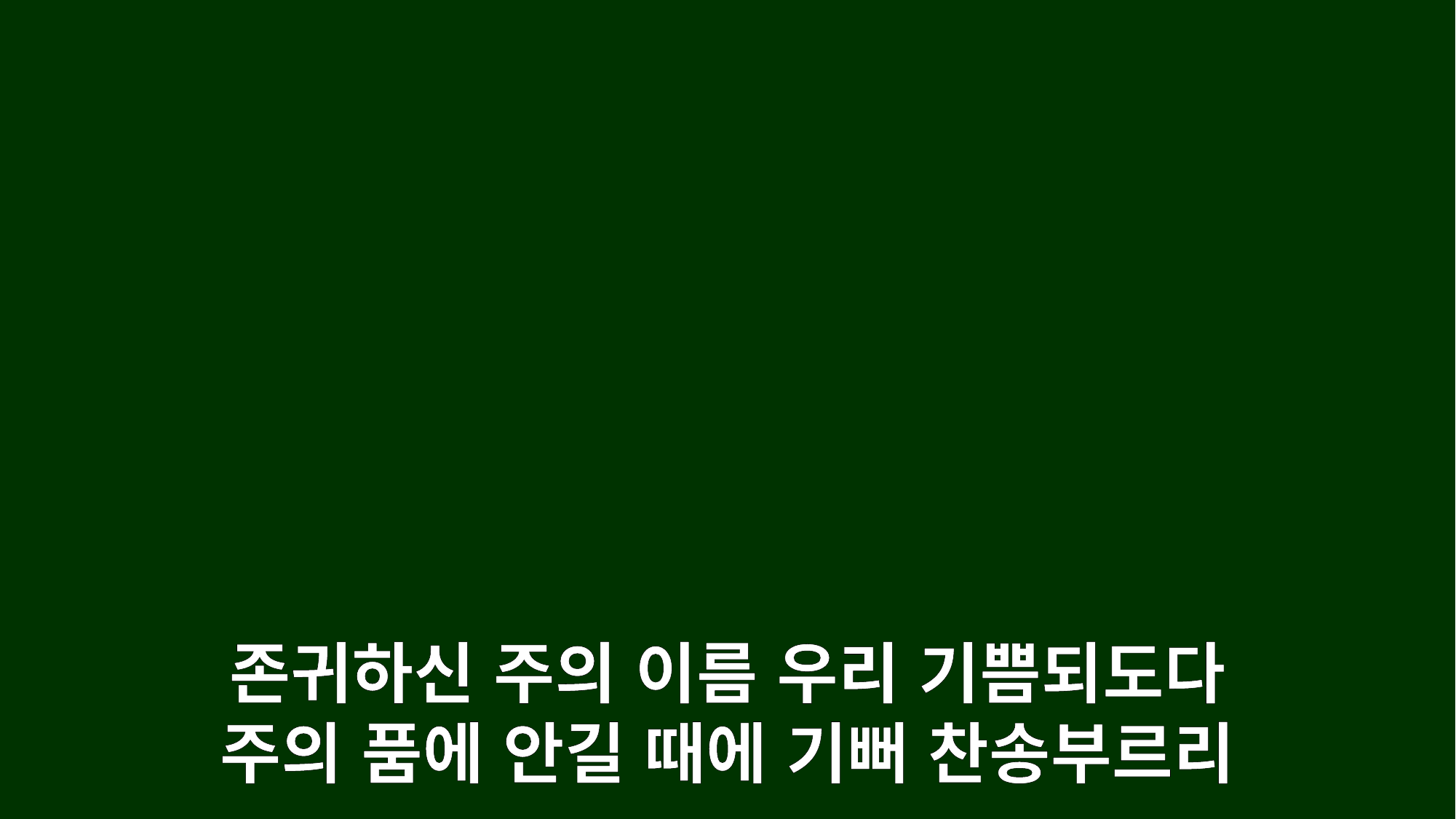

존귀하신 주의 이름 우리 기쁨되도다
주의 품에 안길 때에 기뻐 찬송부르리